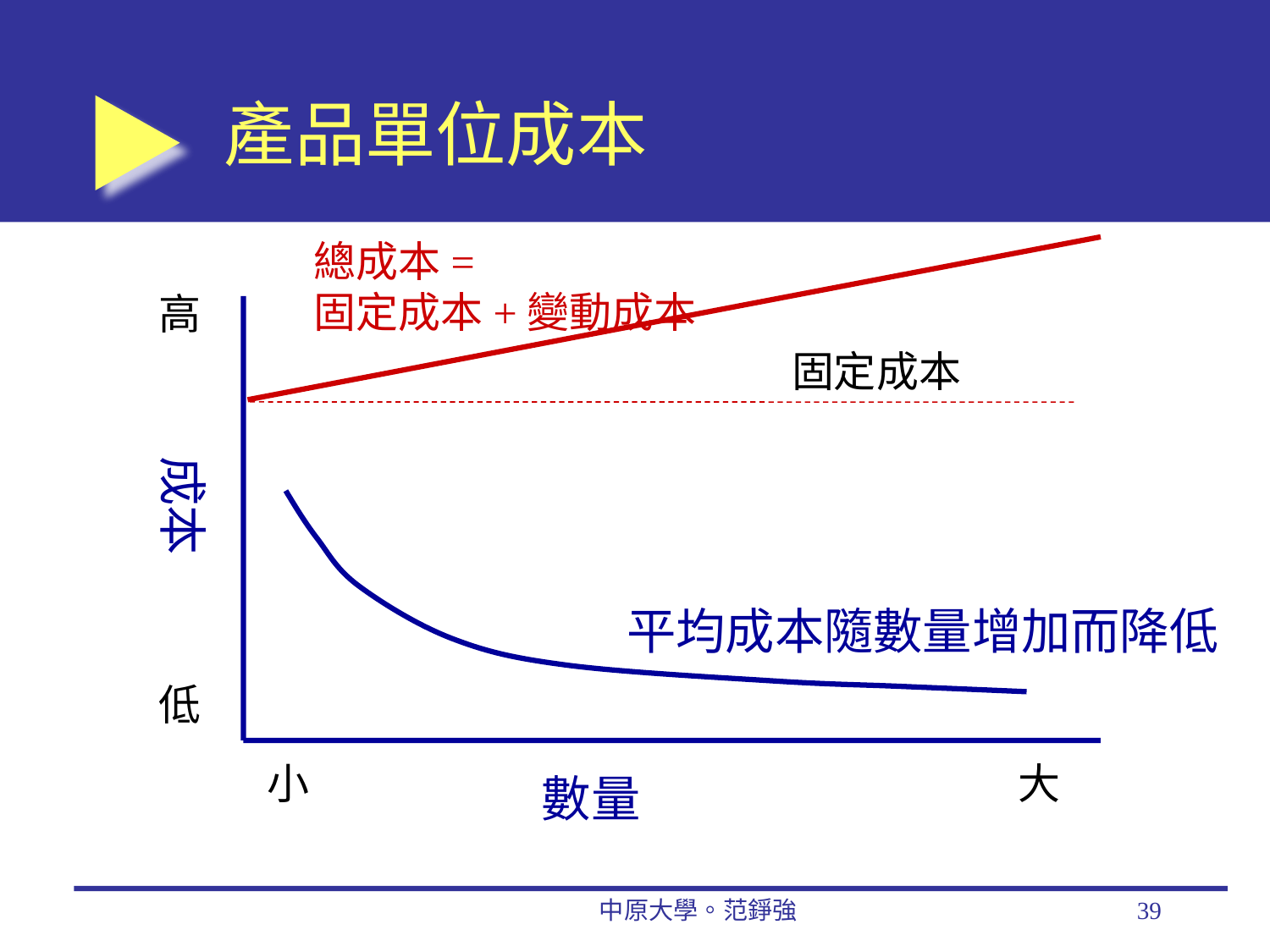

# 產品單位成本
總成本=
固定成本+變動成本

固定成本
高

成本

平均成本隨數量增加而降低
低

小
大
數量
中原大學。范錚強
39